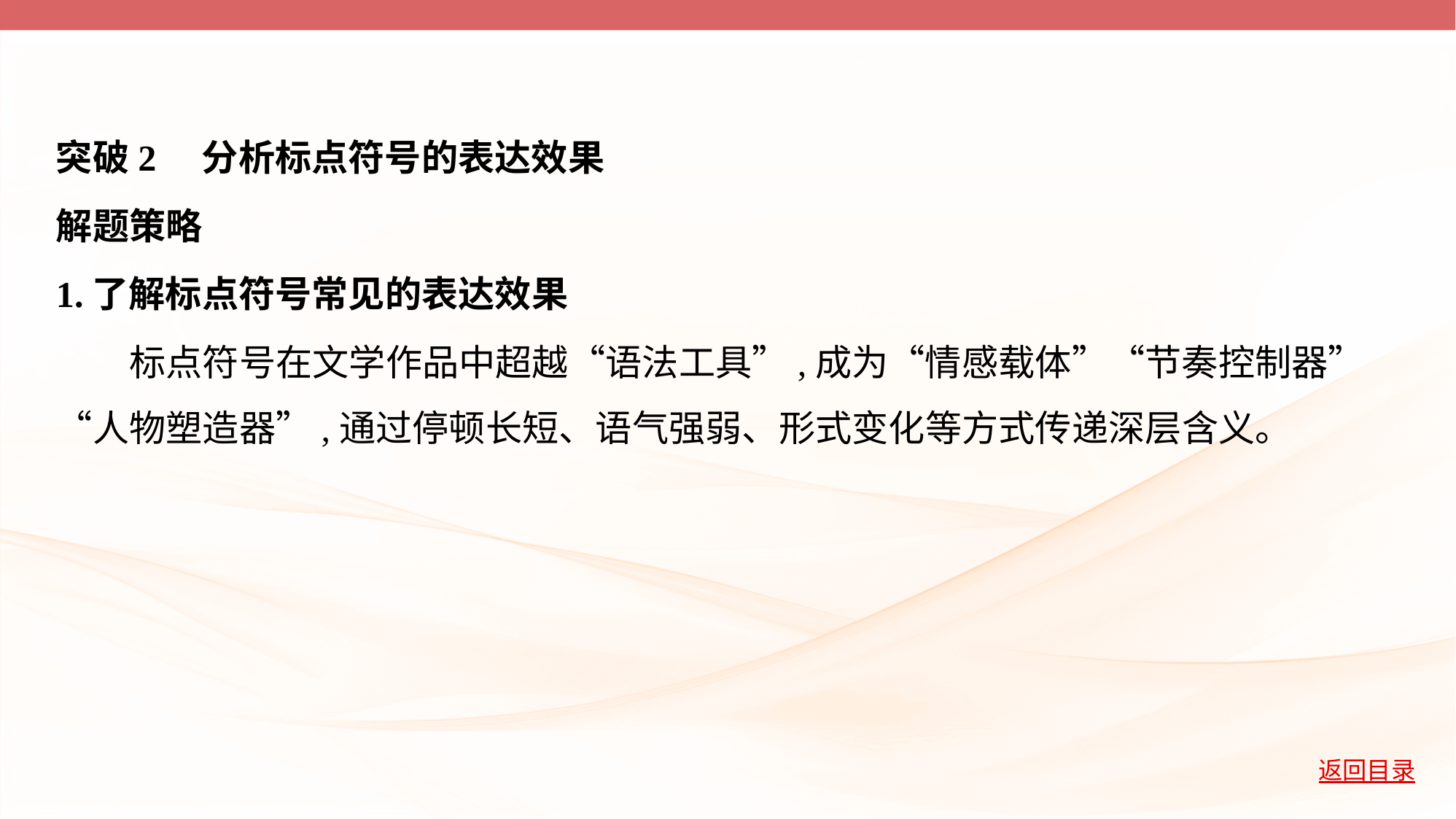

突破2　分析标点符号的表达效果
解题策略
1.了解标点符号常见的表达效果
　　标点符号在文学作品中超越“语法工具”,成为“情感载体”“节奏控制器”
“人物塑造器”,通过停顿长短、语气强弱、形式变化等方式传递深层含义。